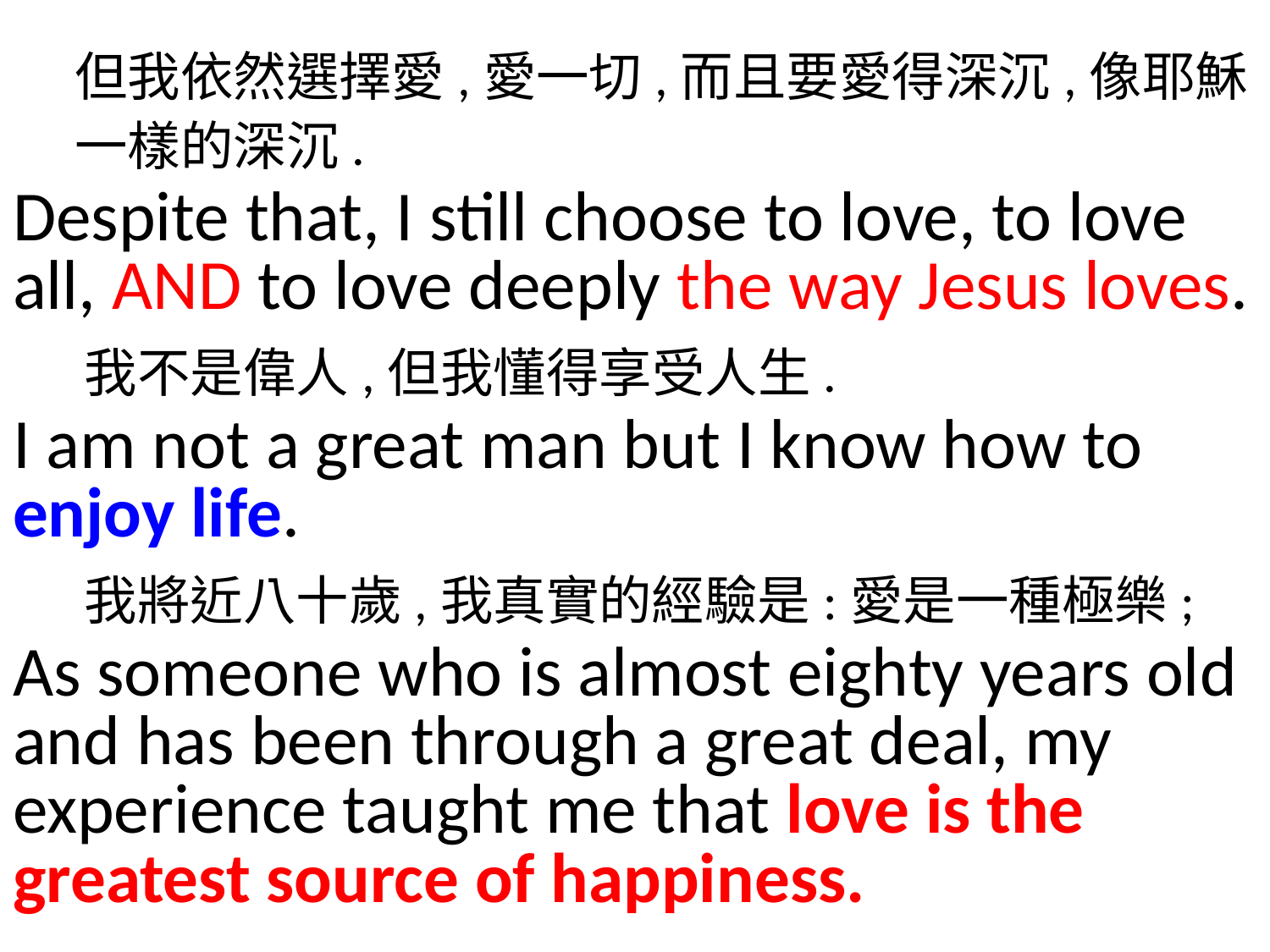

但我依然選擇愛,愛一切,而且要愛得深沉,像耶穌一樣的深沉.
Despite that, I still choose to love, to love all, AND to love deeply the way Jesus loves.
     我不是偉人,但我懂得享受人生.
I am not a great man but I know how to enjoy life.
     我將近八十歲,我真實的經驗是:愛是一種極樂;
As someone who is almost eighty years old and has been through a great deal, my experience taught me that love is the greatest source of happiness.